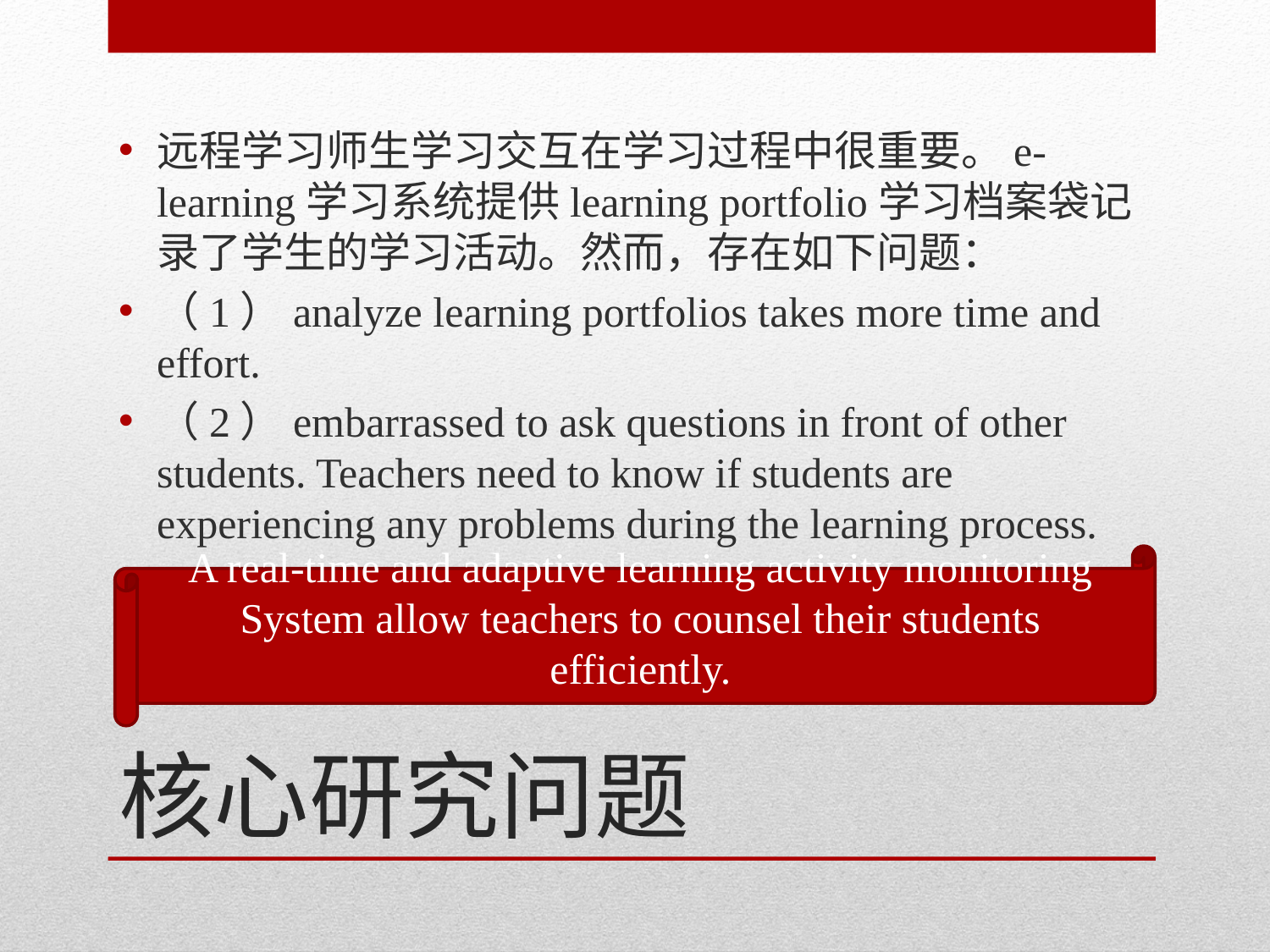

远程学习师生学习交互在学习过程中很重要。e-learning学习系统提供learning portfolio学习档案袋记录了学生的学习活动。然而，存在如下问题：
（1）analyze learning portfolios takes more time and effort.
（2）embarrassed to ask questions in front of other students. Teachers need to know if students are experiencing any problems during the learning process.

A real-time and adaptive learning activity monitoring System allow teachers to counsel their students efficiently.

# 核心研究问题